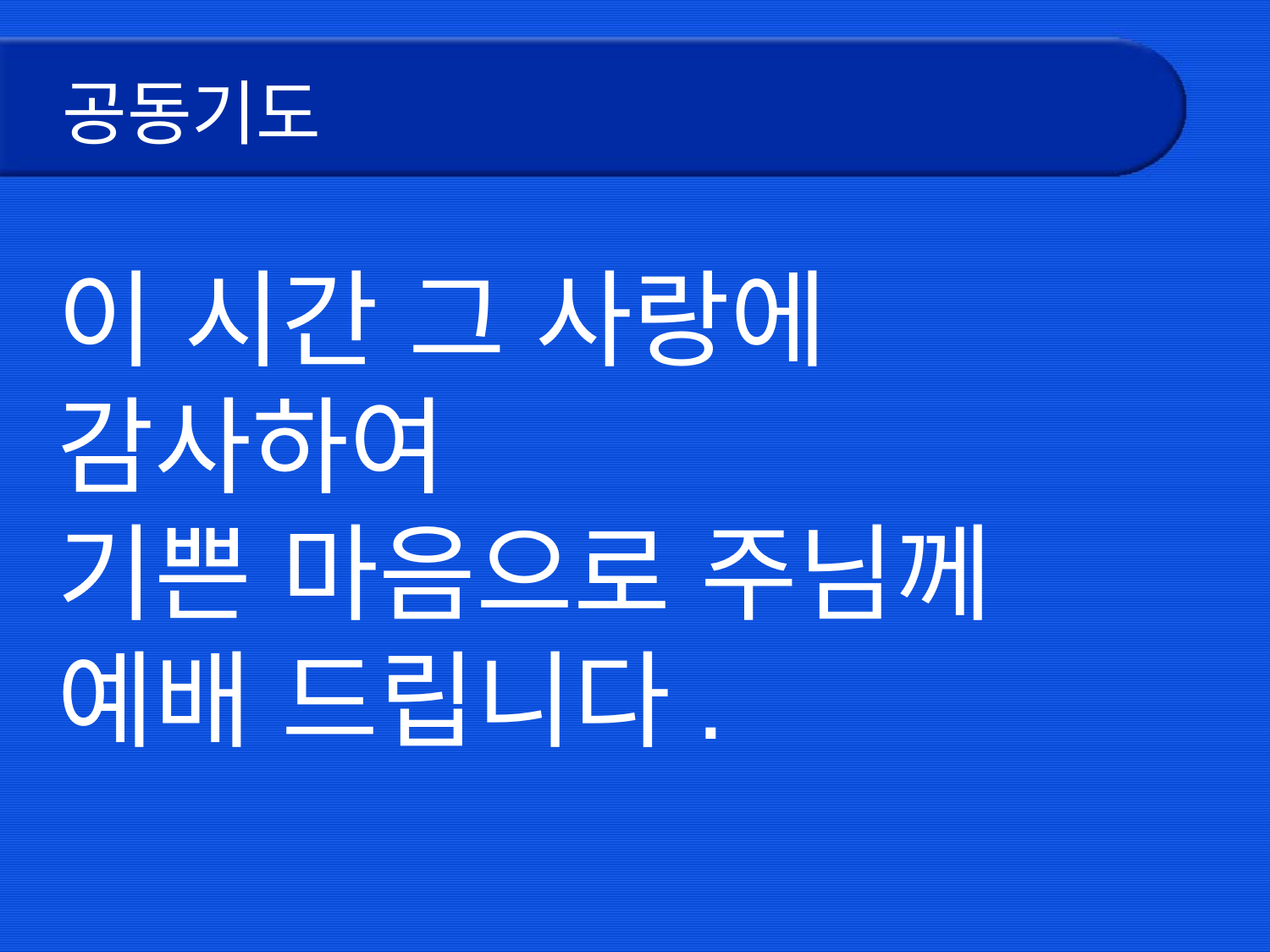

# 공동기도

이 시간 그 사랑에
감사하여
기쁜 마음으로 주님께 예배 드립니다.